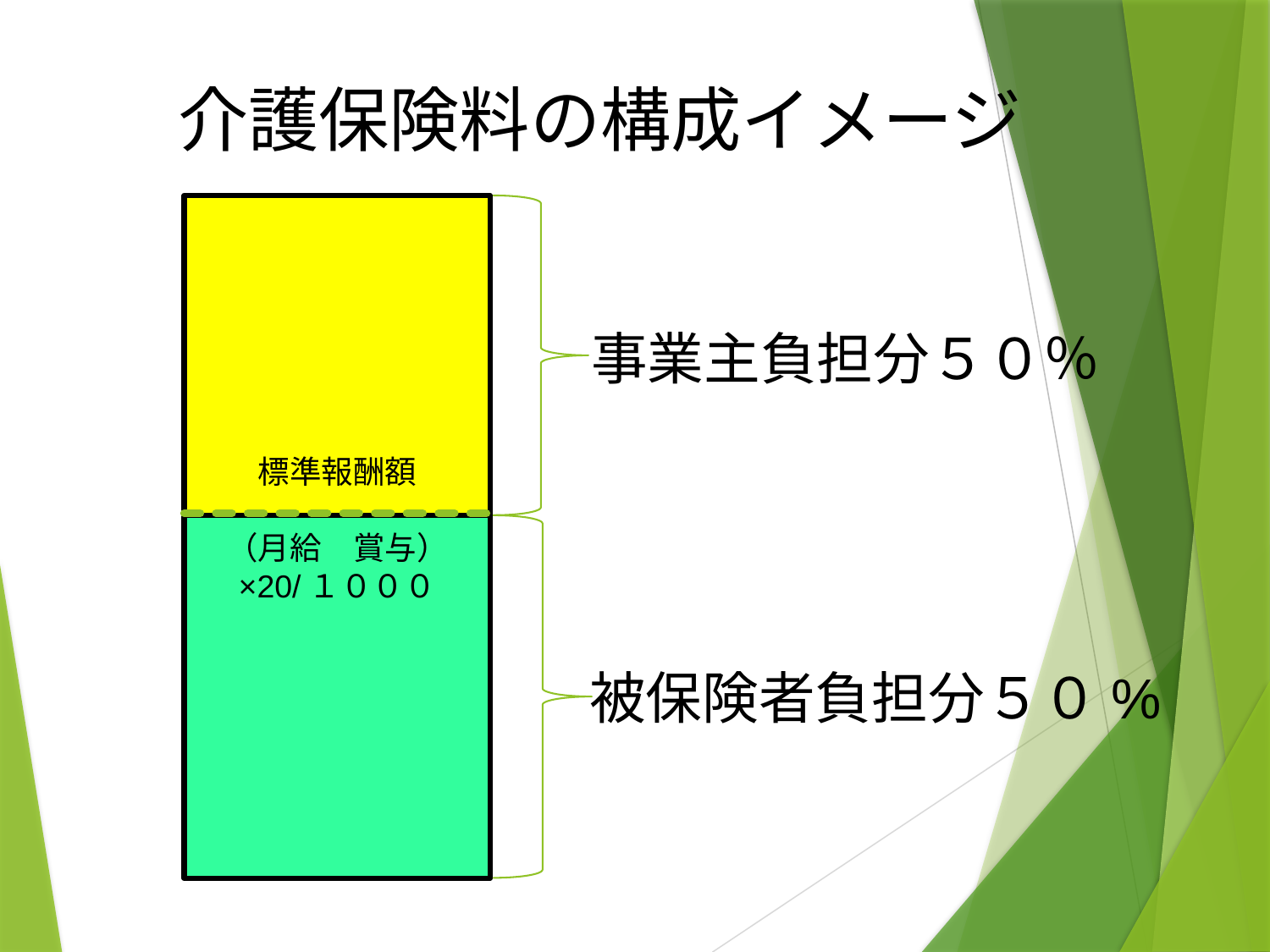

介護保険料の構成イメージ

事業主負担分５０％
標準報酬額

（月給　賞与）
×20/１０００

被保険者負担分５０%